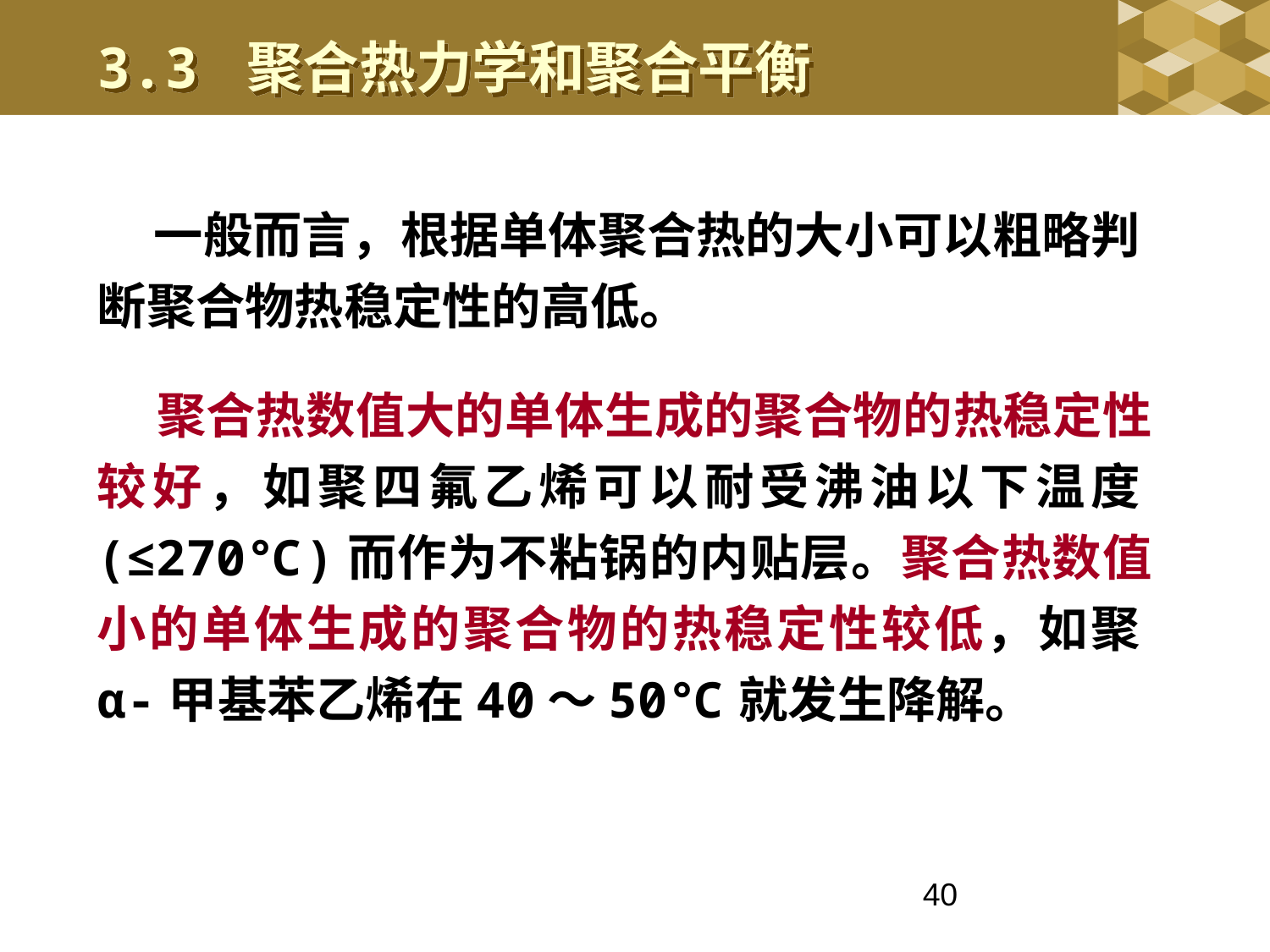

3.3 聚合热力学和聚合平衡
    一般而言，根据单体聚合热的大小可以粗略判断聚合物热稳定性的高低。
    聚合热数值大的单体生成的聚合物的热稳定性较好，如聚四氟乙烯可以耐受沸油以下温度(≤270℃)而作为不粘锅的内贴层。聚合热数值小的单体生成的聚合物的热稳定性较低，如聚α-甲基苯乙烯在40～50℃就发生降解。
40